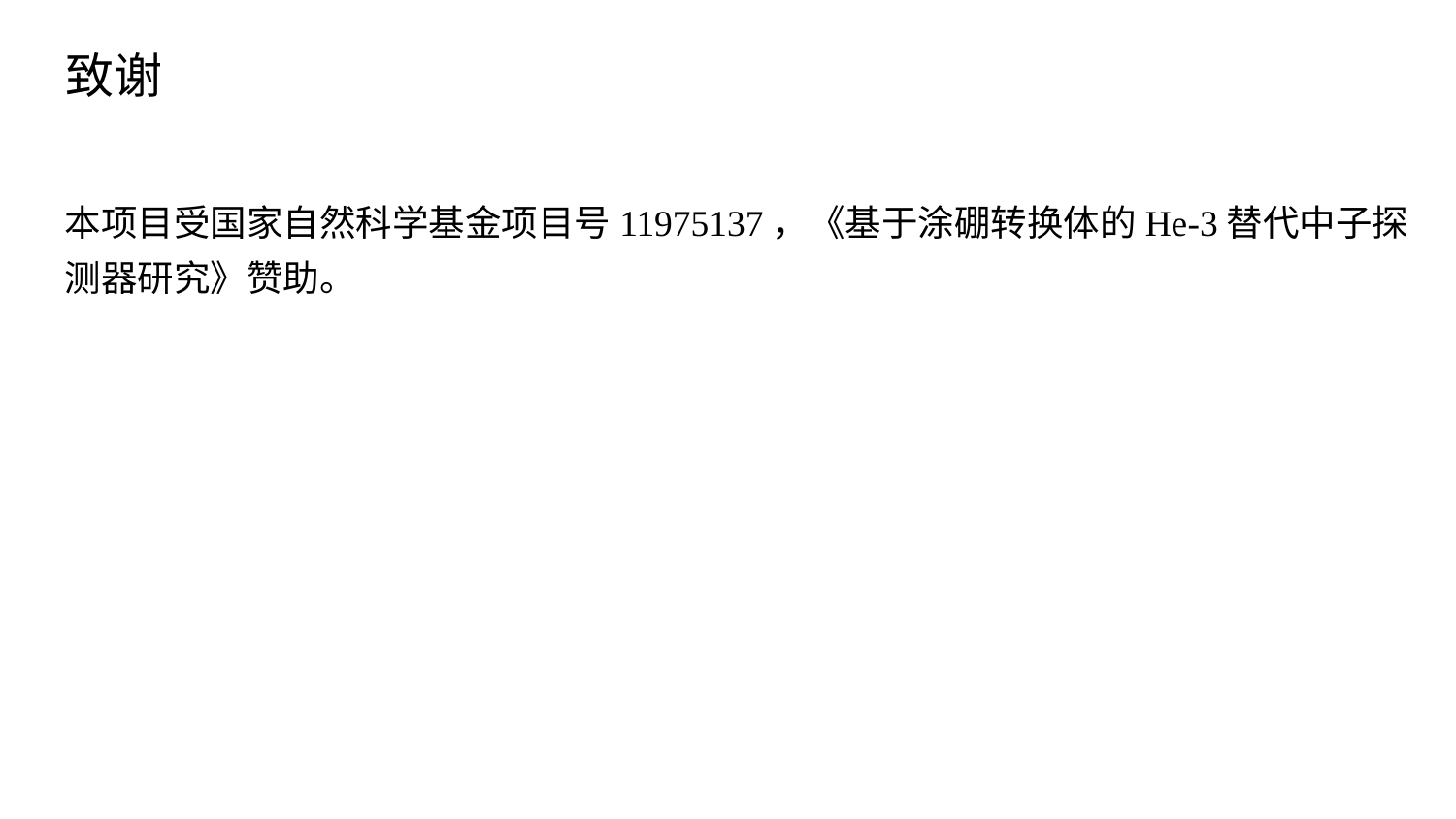

致谢
本项目受国家自然科学基金项目号11975137，《基于涂硼转换体的He-3替代中子探测器研究》赞助。
26